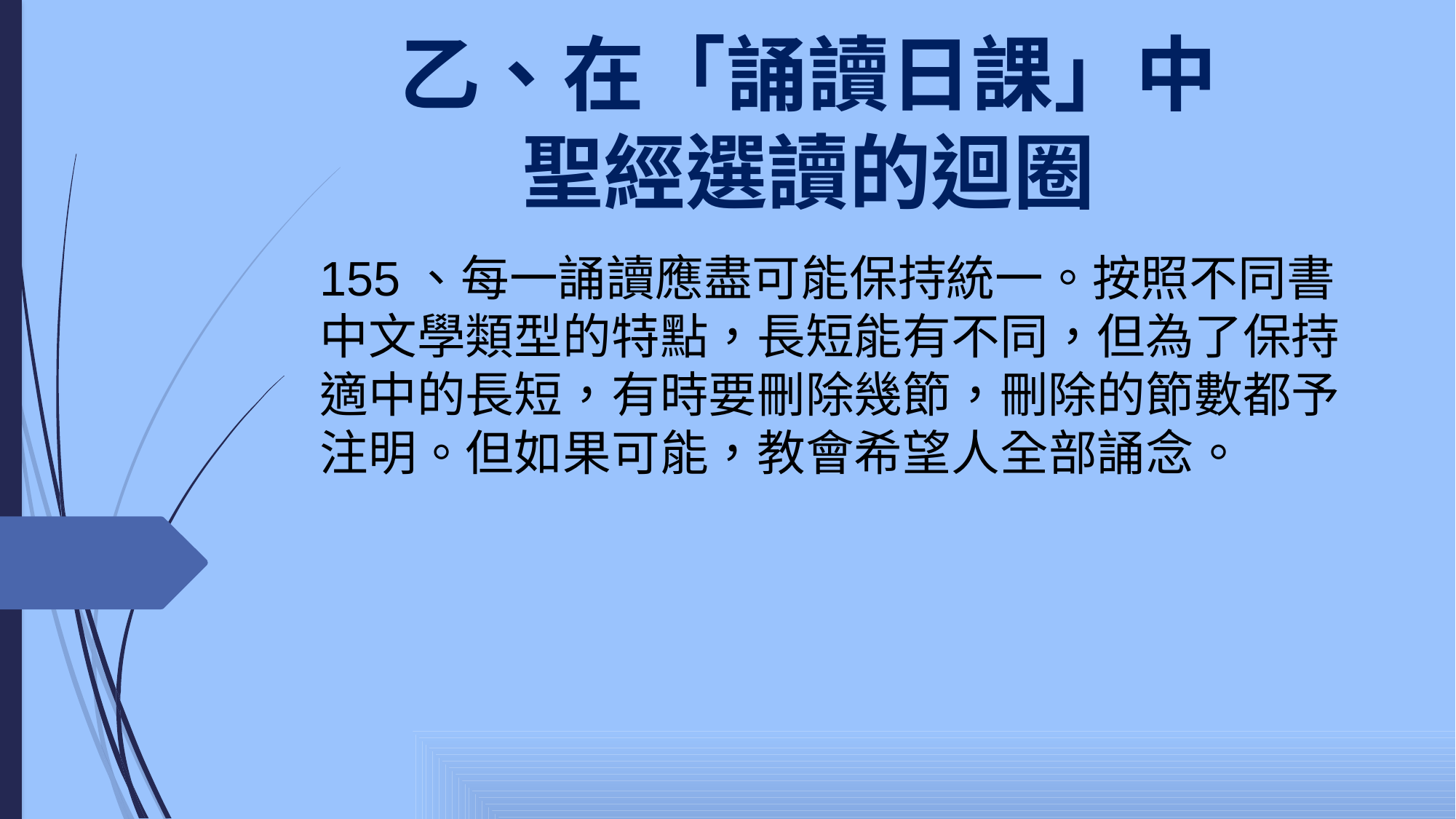

# 乙、在「誦讀日課」中 聖經選讀的迴圈
155、每一誦讀應盡可能保持統一。按照不同書中文學類型的特點，長短能有不同，但為了保持適中的長短，有時要刪除幾節，刪除的節數都予注明。但如果可能，教會希望人全部誦念。